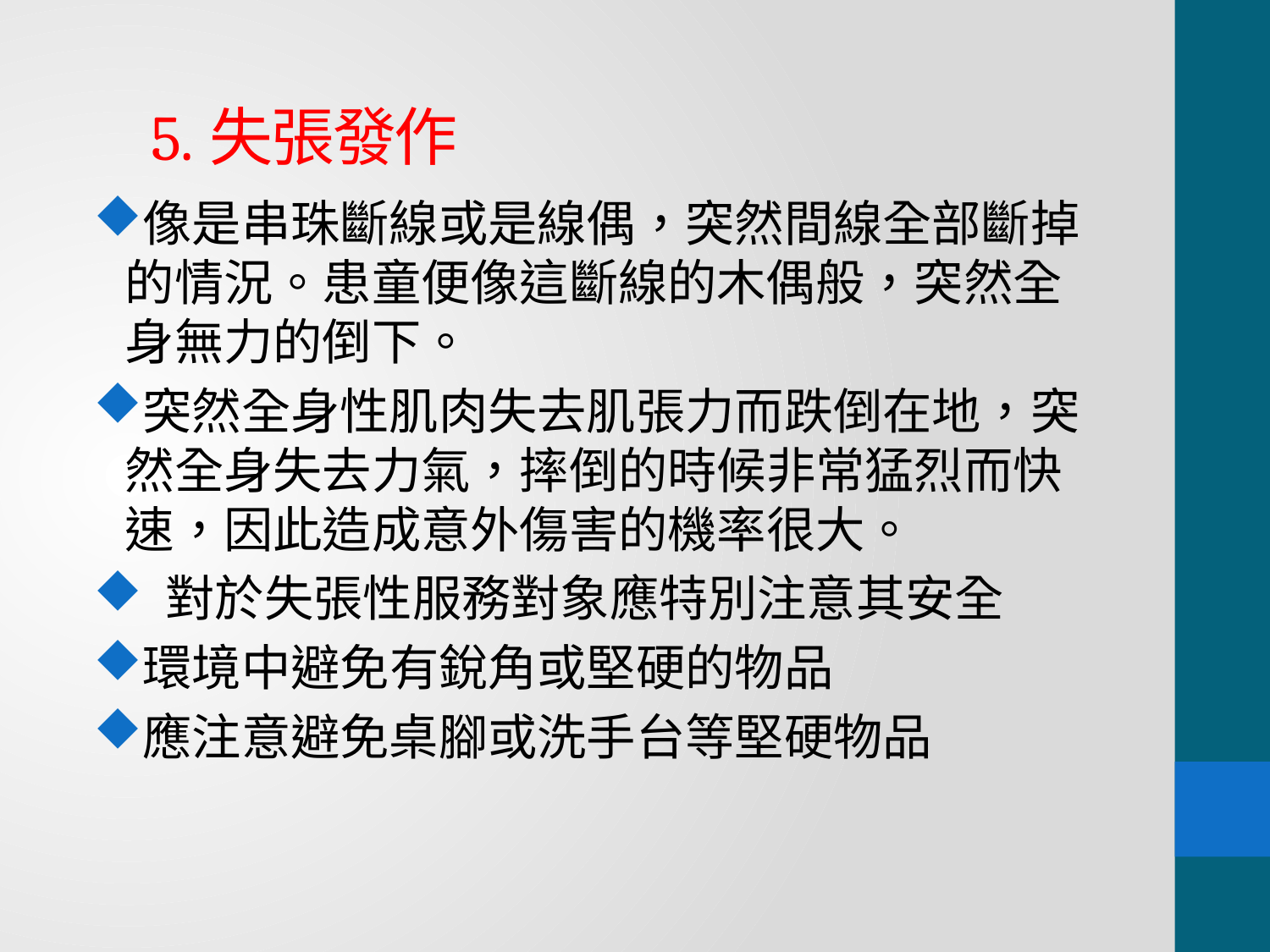

# 5.失張發作
像是串珠斷線或是線偶，突然間線全部斷掉的情況。患童便像這斷線的木偶般，突然全身無力的倒下。
突然全身性肌肉失去肌張力而跌倒在地，突然全身失去力氣，摔倒的時候非常猛烈而快速，因此造成意外傷害的機率很大。
 對於失張性服務對象應特別注意其安全
環境中避免有銳角或堅硬的物品
應注意避免桌腳或洗手台等堅硬物品